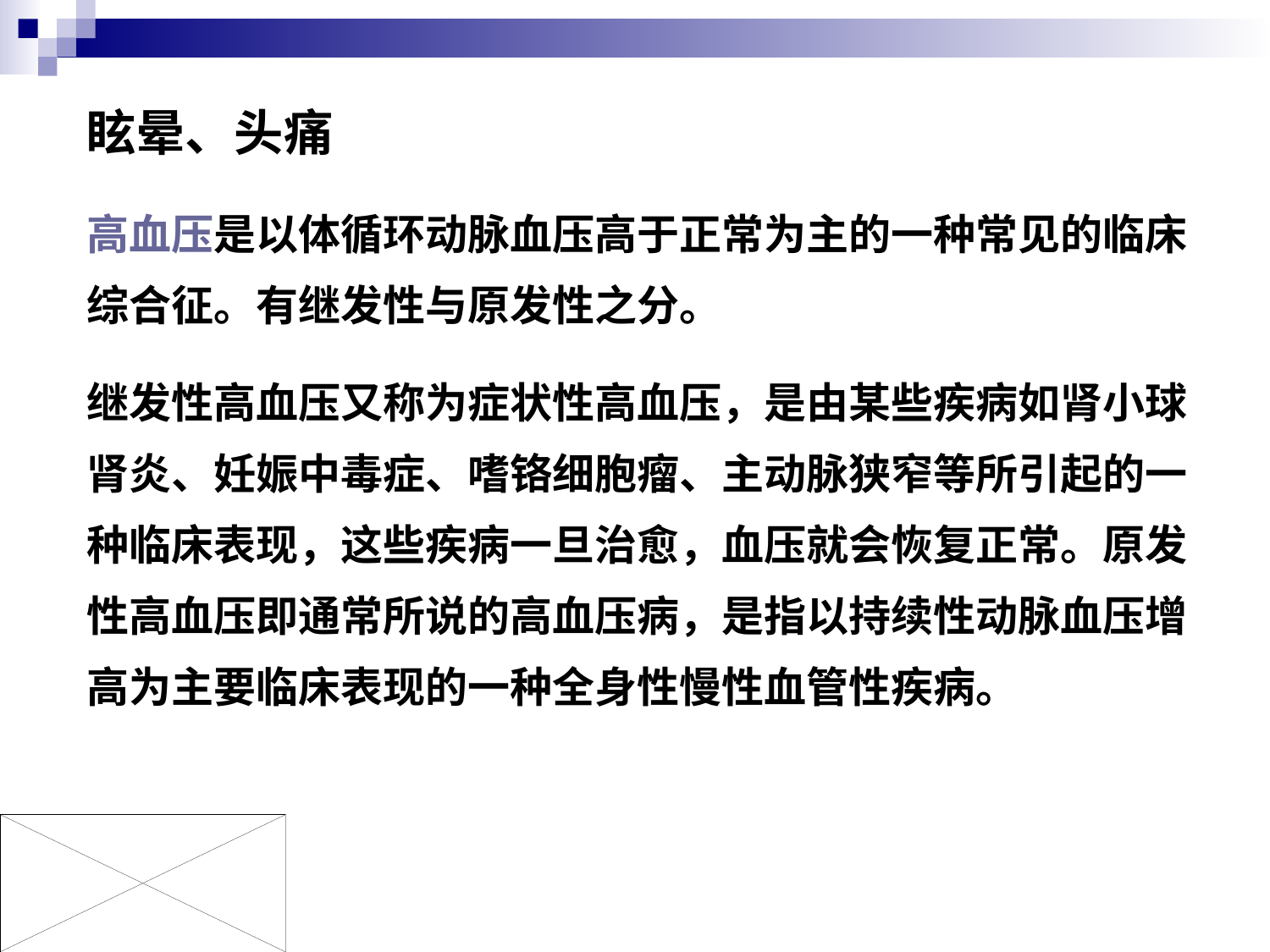

眩晕、头痛
高血压是以体循环动脉血压高于正常为主的一种常见的临床综合征。有继发性与原发性之分。
继发性高血压又称为症状性高血压，是由某些疾病如肾小球肾炎、妊娠中毒症、嗜铬细胞瘤、主动脉狭窄等所引起的一种临床表现，这些疾病一旦治愈，血压就会恢复正常。原发性高血压即通常所说的高血压病，是指以持续性动脉血压增高为主要临床表现的一种全身性慢性血管性疾病。